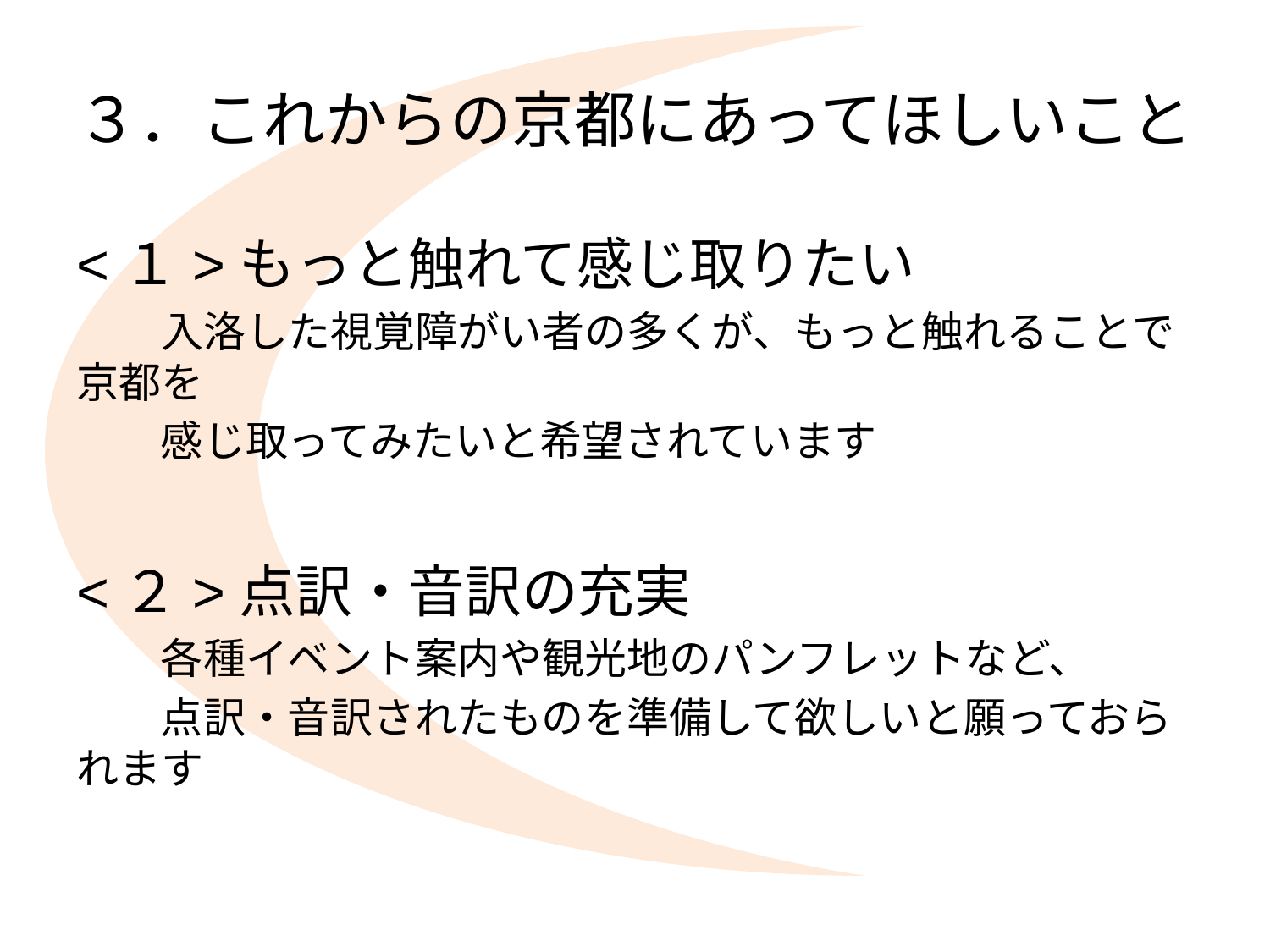

# ３．これからの京都にあってほしいこと
<１>もっと触れて感じ取りたい
　　入洛した視覚障がい者の多くが、もっと触れることで京都を
　　感じ取ってみたいと希望されています

<２>点訳・音訳の充実
　　各種イベント案内や観光地のパンフレットなど、
　　点訳・音訳されたものを準備して欲しいと願っておられます